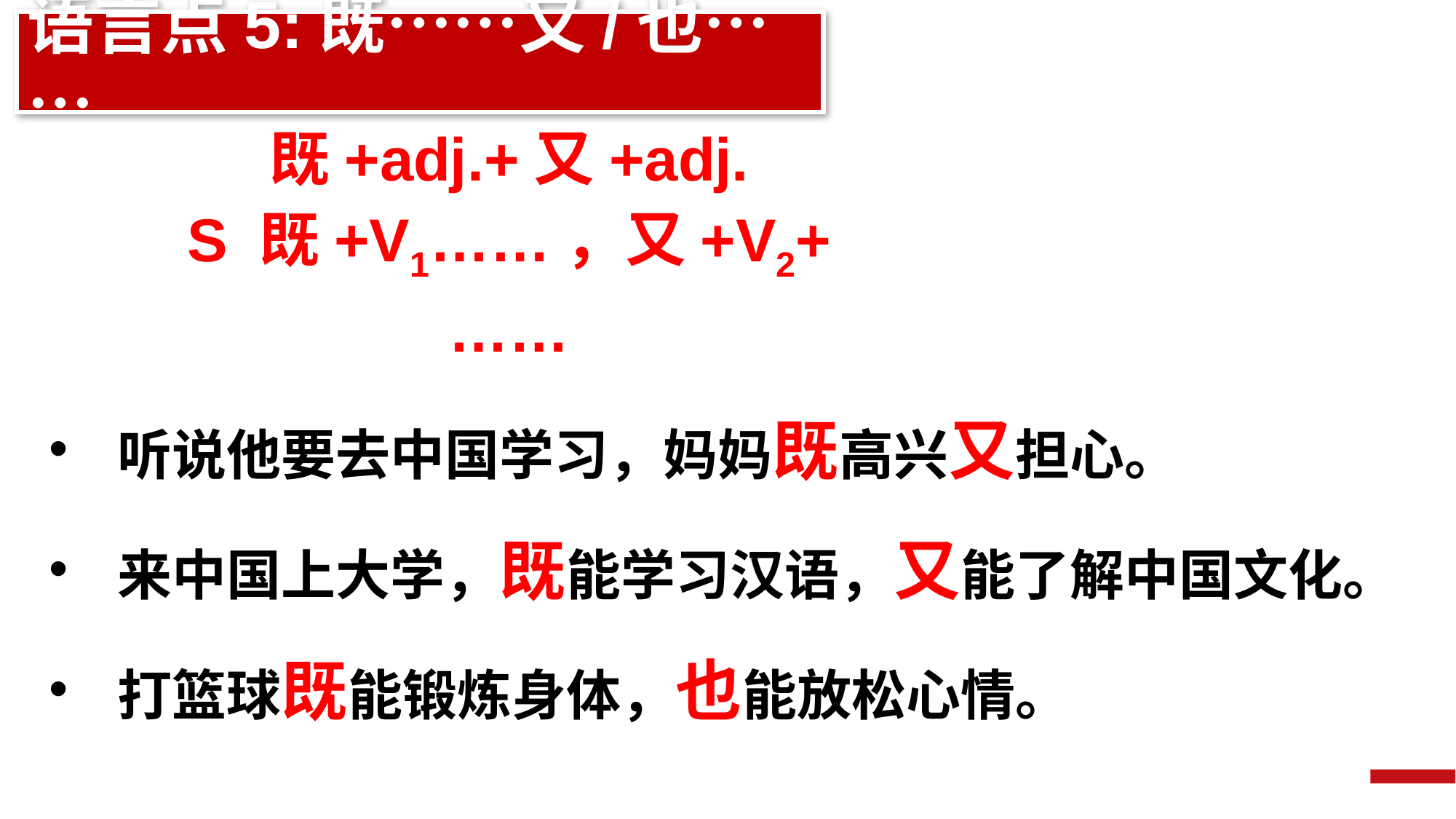

语言点5:既……又/也……
既+adj.+又+adj.
S 既+V1……，又+V2+……
听说他要去中国学习，妈妈既高兴又担心。
来中国上大学，既能学习汉语，又能了解中国文化。
打篮球既能锻炼身体，也能放松心情。